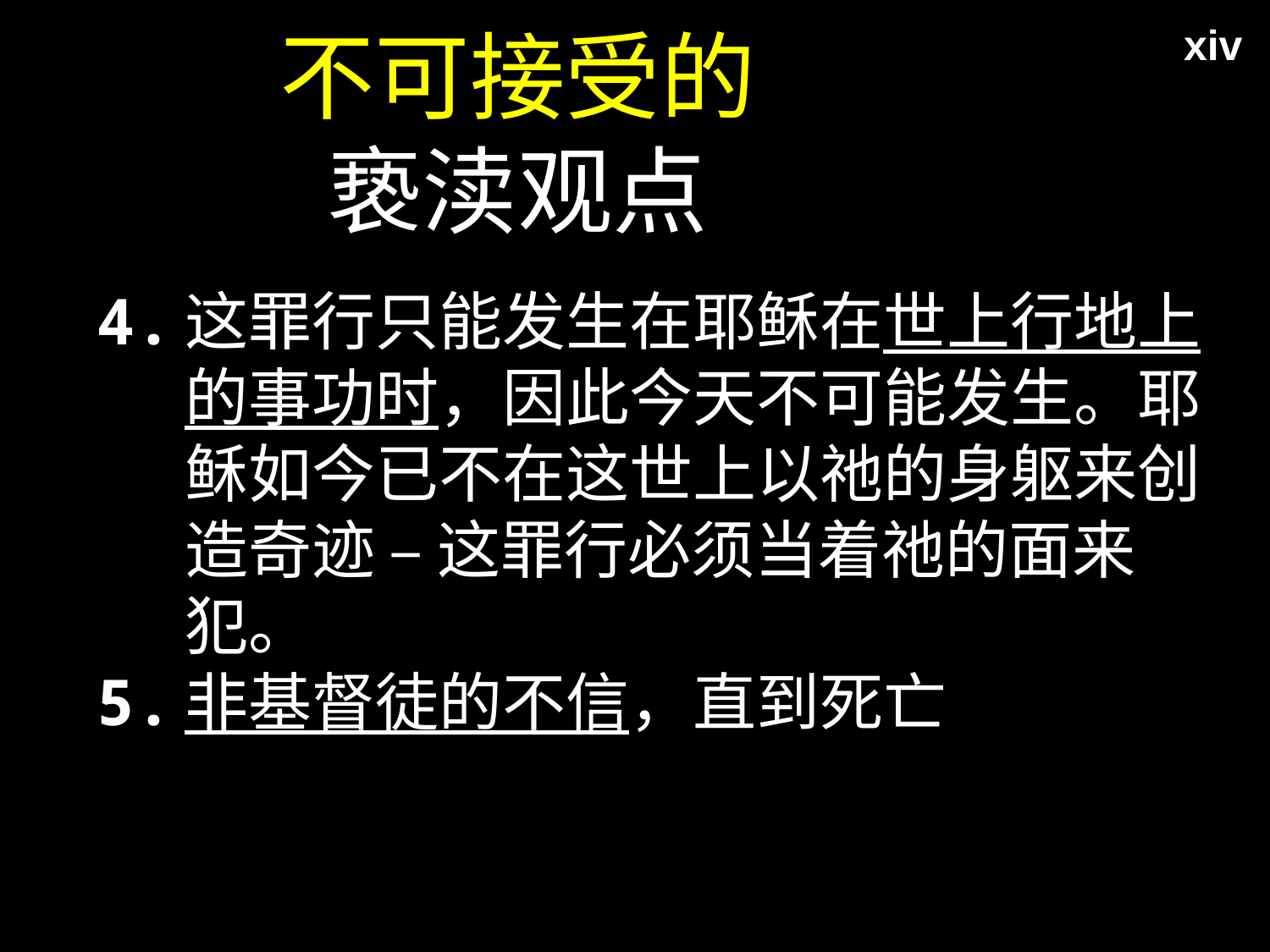

xiv
# 不可接受的 亵渎观点
4.	这罪行只能发生在耶稣在世上行地上的事功时，因此今天不可能发生。耶稣如今已不在这世上以祂的身躯来创造奇迹 – 这罪行必须当着祂的面来犯。
5.	非基督徒的不信，直到死亡